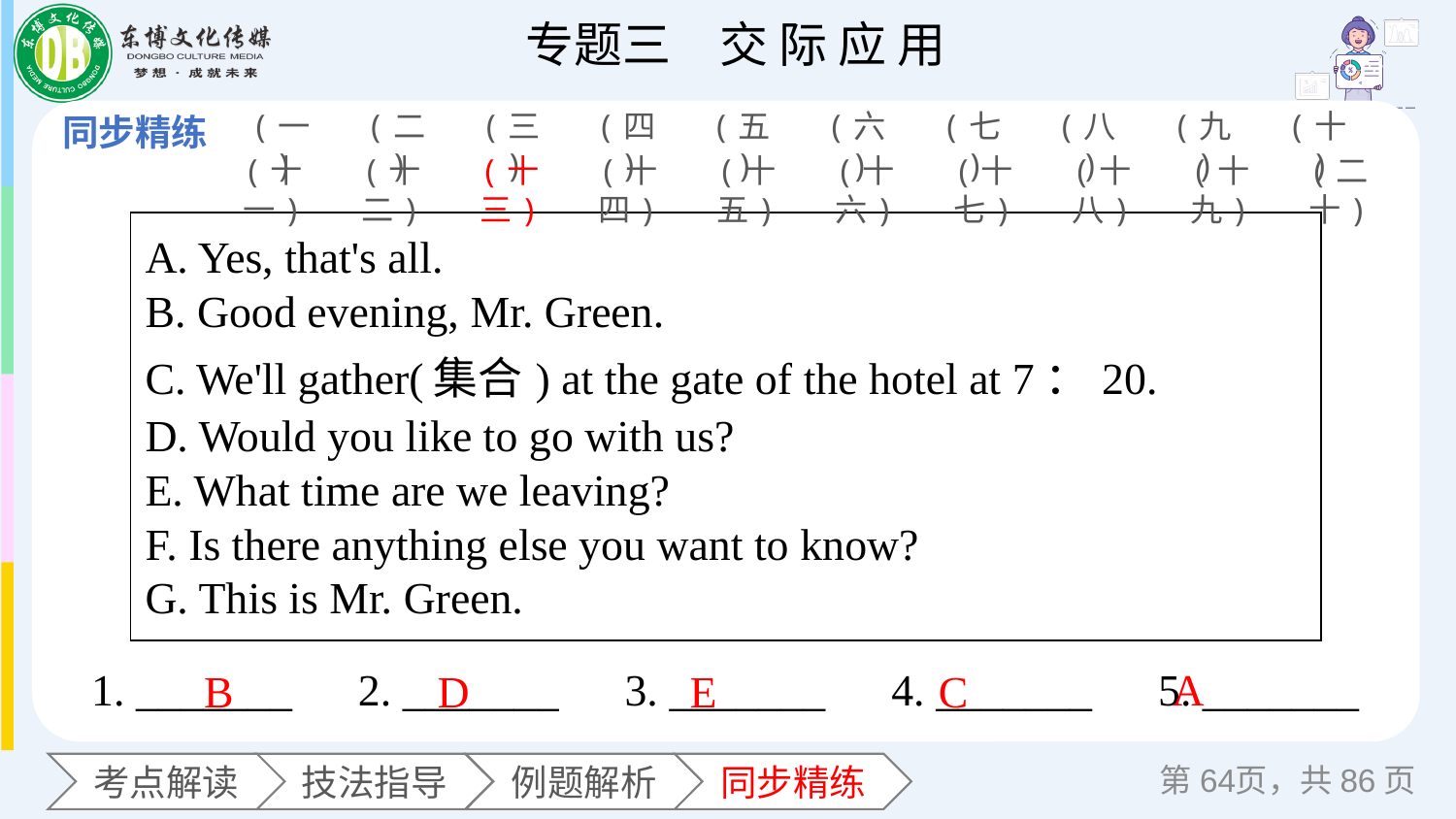

(一)
(二)
(三)
(四)
(五)
(六)
(七)
(八)
(九)
(十)
(十一)
(十二)
(十三)
(十四)
(十五)
(十六)
(十七)
(十八)
(十九)
(二十)
| A. Yes, that's all. B. Good evening, Mr. Green. C. We'll gather(集合) at the gate of the hotel at 7：20. D. Would you like to go with us? E. What time are we leaving? F. Is there anything else you want to know? G. This is Mr. Green. |
| --- |
1. _______　2. _______　3. _______　4. _______　5. _______
A
B
D
E
C
第64页，共86页